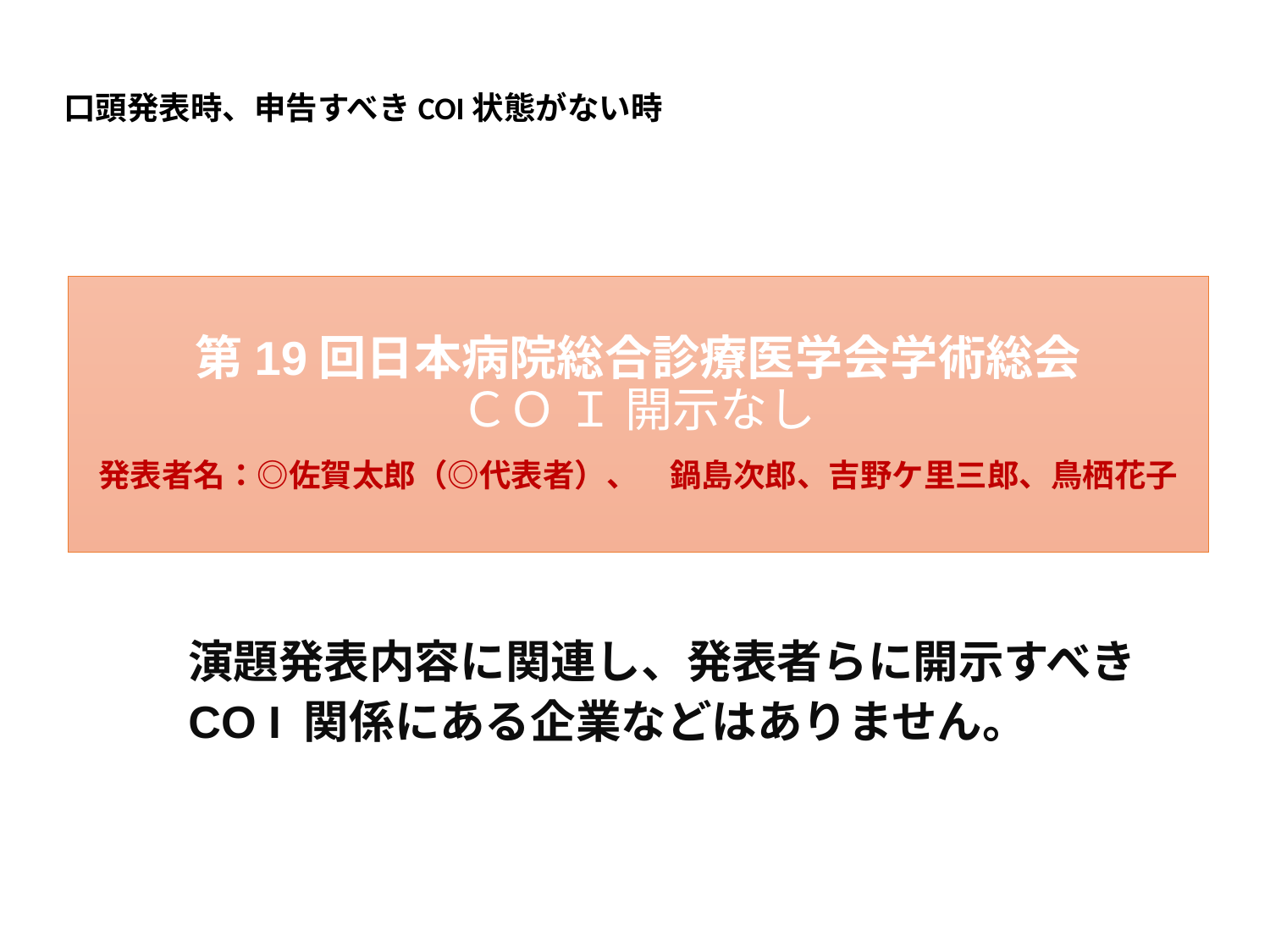

口頭発表時、申告すべきCOI状態がない時
# 第19回日本病院総合診療医学会学術総会 ＣＯ Ｉ 開示なし 　 発表者名：◎佐賀太郎（◎代表者）、　鍋島次郎、吉野ケ里三郎、鳥栖花子

演題発表内容に関連し、発表者らに開示すべき
CO I 関係にある企業などはありません。